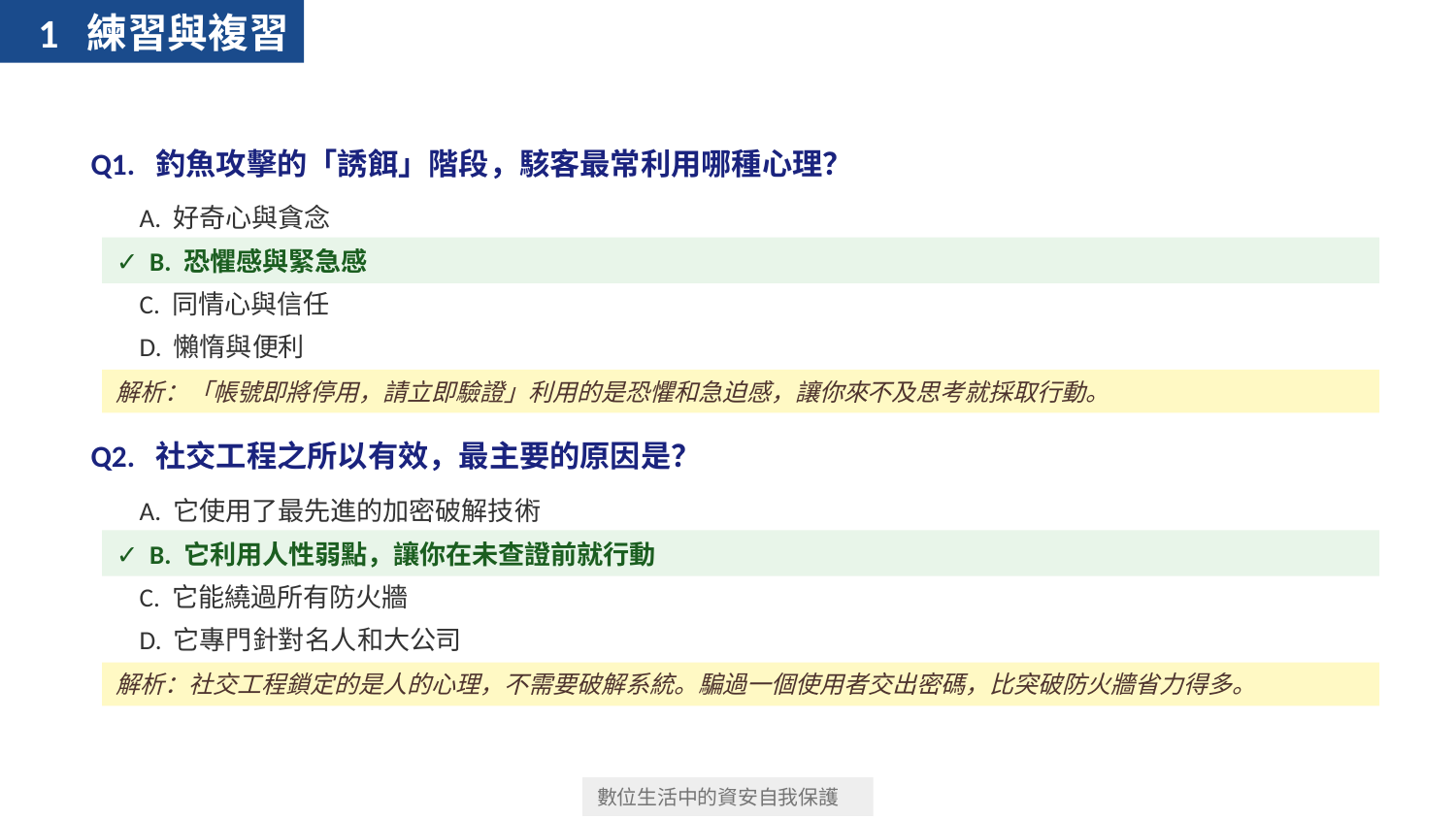

1  練習與複習
Q1.  釣魚攻擊的「誘餌」階段，駭客最常利用哪種心理？
    A. 好奇心與貪念
✓  B. 恐懼感與緊急感
    C. 同情心與信任
    D. 懶惰與便利
解析：「帳號即將停用，請立即驗證」利用的是恐懼和急迫感，讓你來不及思考就採取行動。
Q2.  社交工程之所以有效，最主要的原因是？
    A. 它使用了最先進的加密破解技術
✓  B. 它利用人性弱點，讓你在未查證前就行動
    C. 它能繞過所有防火牆
    D. 它專門針對名人和大公司
解析：社交工程鎖定的是人的心理，不需要破解系統。騙過一個使用者交出密碼，比突破防火牆省力得多。
數位生活中的資安自我保護